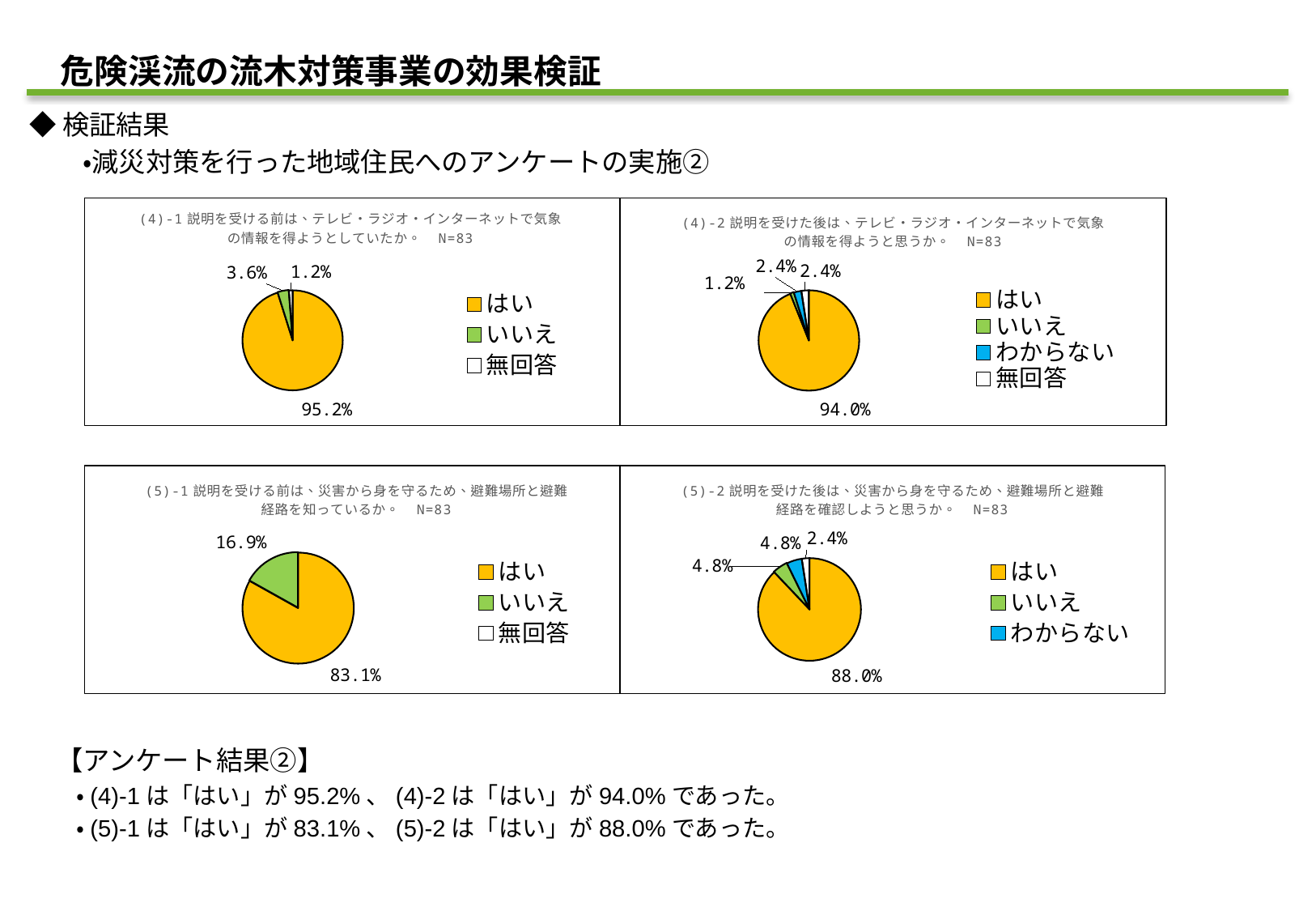

危険渓流の流木対策事業の効果検証
◆検証結果
　　・減災対策を行った地域住民へのアンケートの実施②

　【アンケート結果②】
　　・(4)-1は「はい」が95.2%、(4)-2は「はい」が94.0%であった。
　　・(5)-1は「はい」が83.1%、(5)-2は「はい」が88.0%であった。

### Chart: (4)-1説明を受ける前は、テレビ・ラジオ・インターネットで気象の情報を得ようとしていたか。　N=83

| Category |  |
|---|---|
| はい | 95.18072289156626 |
| いいえ | 3.614457831325301 |
| 無回答 | 1.2048192771084338 |

### Chart: (4)-2説明を受けた後は、テレビ・ラジオ・インターネットで気象の情報を得ようと思うか。　N=83

| Category |  |
|---|---|
| はい | 93.97590361445783 |
| いいえ | 1.2048192771084338 |
| わからない | 2.4096385542168677 |
| 無回答 | 2.4096385542168677 |

### Chart: (5)-1説明を受ける前は、災害から身を守るため、避難場所と避難経路を知っているか。　N=83

| Category |  |
|---|---|
| はい | 83.13253012048193 |
| いいえ | 16.867469879518072 |
| 無回答 | 0.0 |

### Chart: (5)-2説明を受けた後は、災害から身を守るため、避難場所と避難経路を確認しようと思うか。　N=83

| Category |  |
|---|---|
| はい | 87.95180722891565 |
| いいえ | 4.819277108433735 |
| わからない | 4.819277108433735 |
| 無回答 | 2.4096385542168677 |